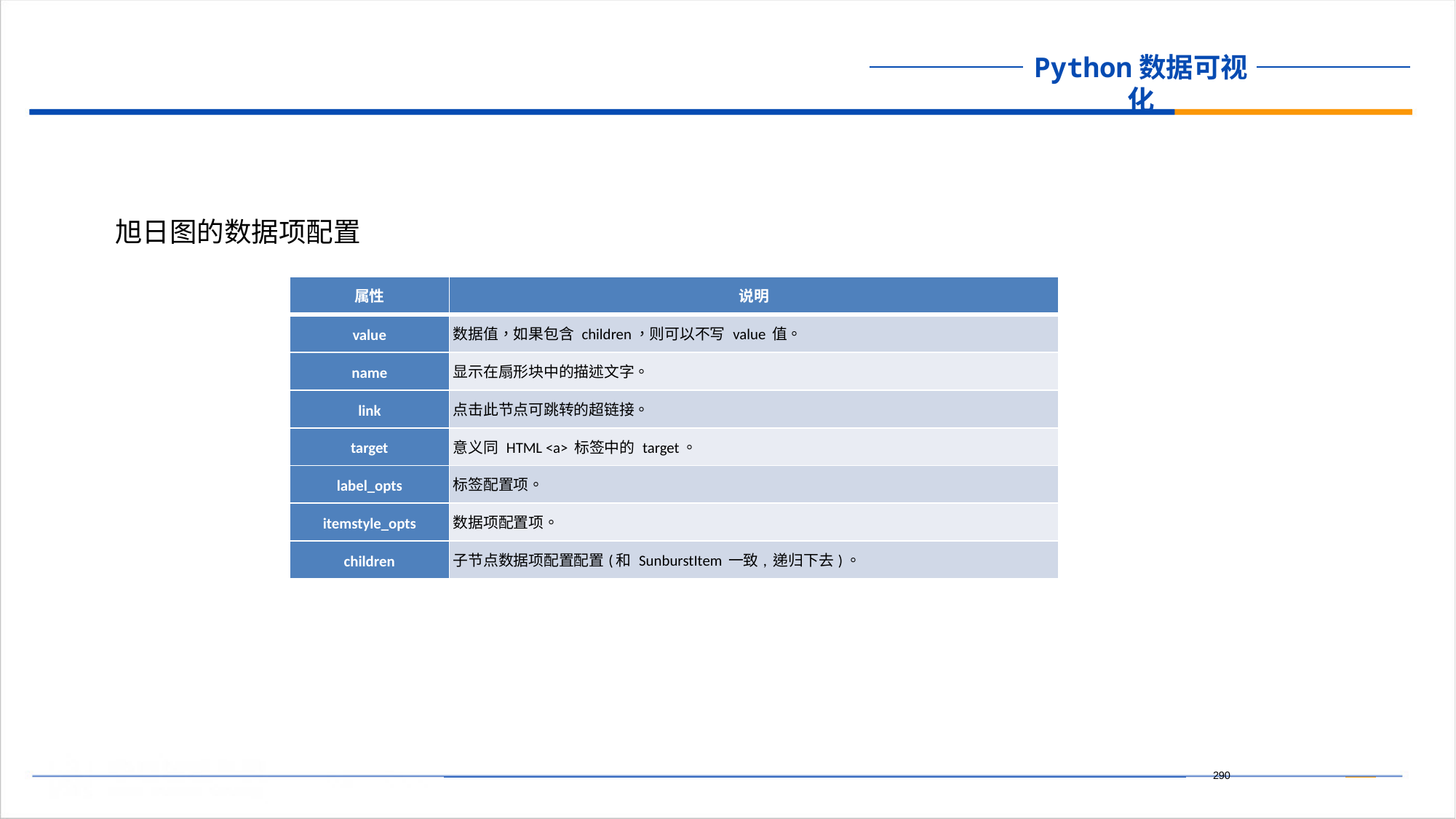

旭日图的数据项配置
| 属性 | 说明 |
| --- | --- |
| value | 数据值，如果包含 children，则可以不写 value 值。 |
| name | 显示在扇形块中的描述文字。 |
| link | 点击此节点可跳转的超链接。 |
| target | 意义同 HTML <a> 标签中的 target。 |
| label\_opts | 标签配置项。 |
| itemstyle\_opts | 数据项配置项。 |
| children | 子节点数据项配置配置(和 SunburstItem 一致, 递归下去)。 |